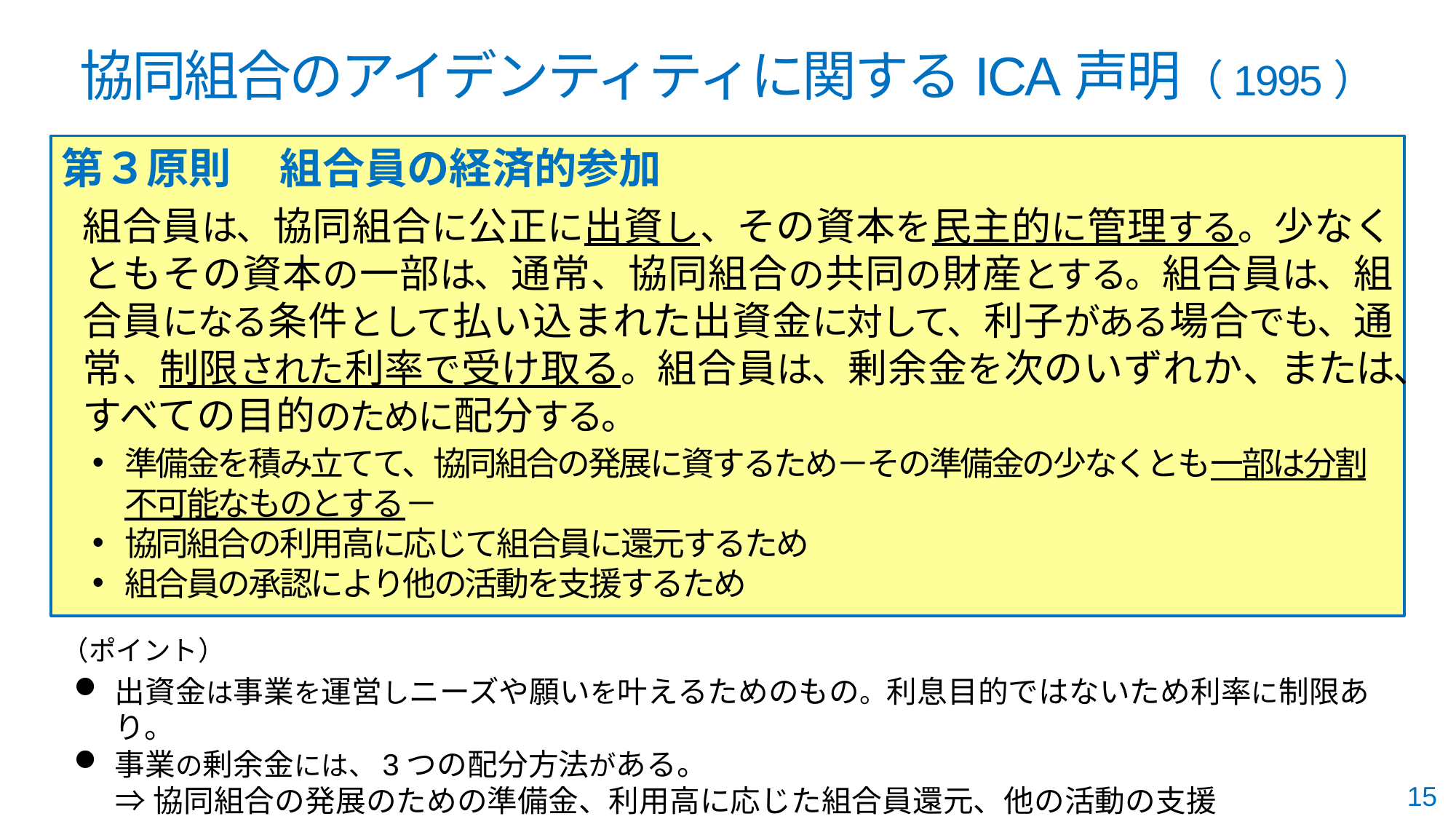

# 協同組合のアイデンティティに関するICA声明（1995）
第３原則	組合員の経済的参加
組合員は、協同組合に公正に出資し、その資本を民主的に管理する。少なくともその資本の一部は、通常、協同組合の共同の財産とする。組合員は、組合員になる条件として払い込まれた出資金に対して、利子がある場合でも、通常、制限された利率で受け取る。組合員は、剰余金を次のいずれか、または、すべての目的のために配分する。
準備金を積み立てて、協同組合の発展に資するため－その準備金の少なくとも一部は分割不可能なものとする－
協同組合の利用高に応じて組合員に還元するため
組合員の承認により他の活動を支援するため
（ポイント）
出資金は事業を運営しニーズや願いを叶えるためのもの。利息目的ではないため利率に制限あり。
事業の剰余金には、3つの配分方法がある。
⇒協同組合の発展のための準備金、利用高に応じた組合員還元、他の活動の支援
15